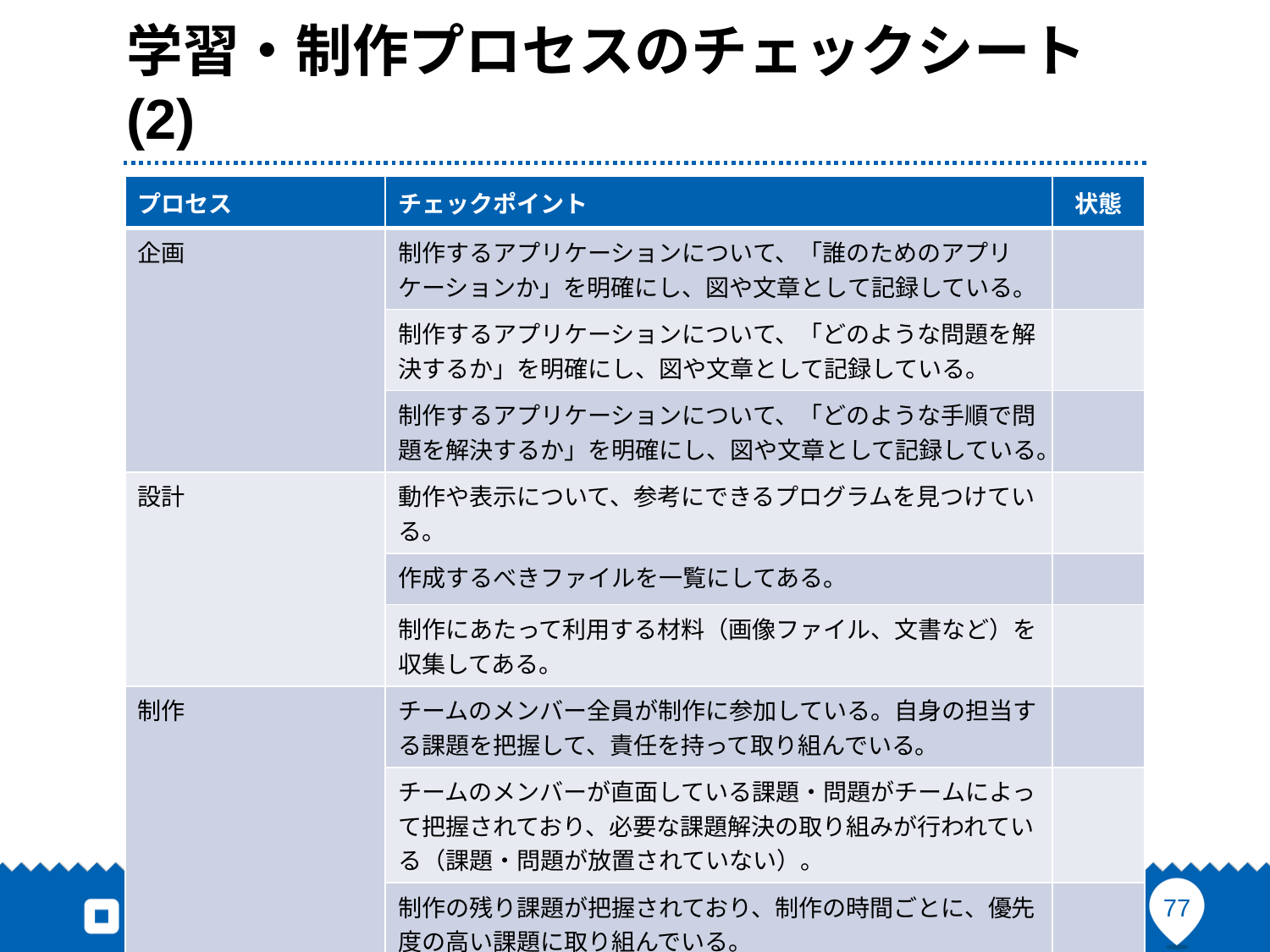

# 学習・制作プロセスのチェックシート(2)
| プロセス | チェックポイント | 状態 |
| --- | --- | --- |
| 企画 | 制作するアプリケーションについて、「誰のためのアプリケーションか」を明確にし、図や文章として記録している。 |  |
|  | 制作するアプリケーションについて、「どのような問題を解決するか」を明確にし、図や文章として記録している。 |  |
|  | 制作するアプリケーションについて、「どのような手順で問題を解決するか」を明確にし、図や文章として記録している。 |  |
| 設計 | 動作や表示について、参考にできるプログラムを見つけている。 |  |
|  | 作成するべきファイルを一覧にしてある。 |  |
|  | 制作にあたって利用する材料（画像ファイル、文書など）を収集してある。 |  |
| 制作 | チームのメンバー全員が制作に参加している。自身の担当する課題を把握して、責任を持って取り組んでいる。 |  |
|  | チームのメンバーが直面している課題・問題がチームによって把握されており、必要な課題解決の取り組みが行われている（課題・問題が放置されていない）。 |  |
|  | 制作の残り課題が把握されており、制作の時間ごとに、優先度の高い課題に取り組んでいる。 |  |